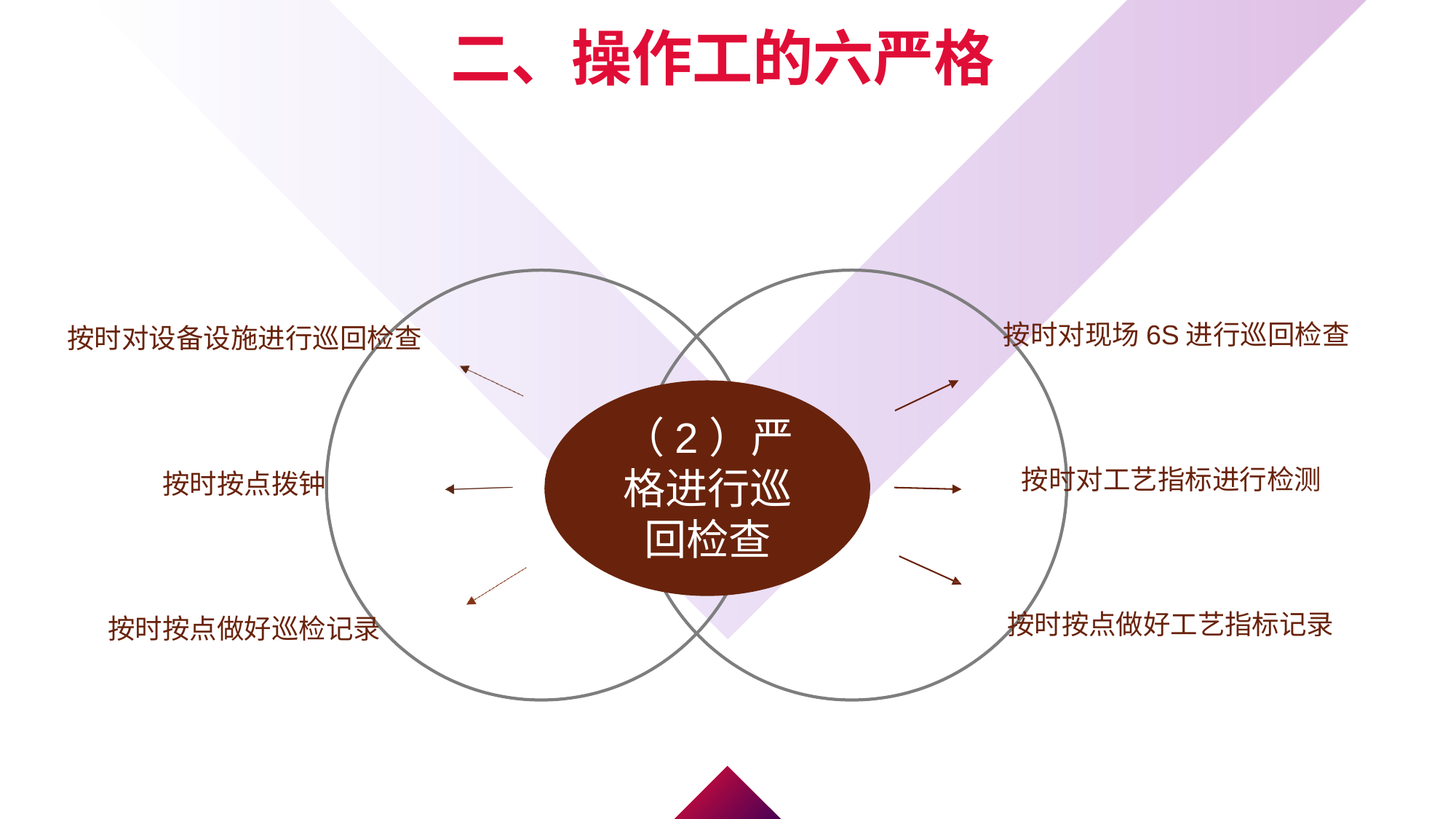

二、操作工的六严格

按时对现场6S进行巡回检查
按时对设备设施进行巡回检查

（2）严格进行巡回检查
按时对工艺指标进行检测
按时按点拨钟

按时按点做好工艺指标记录
按时按点做好巡检记录